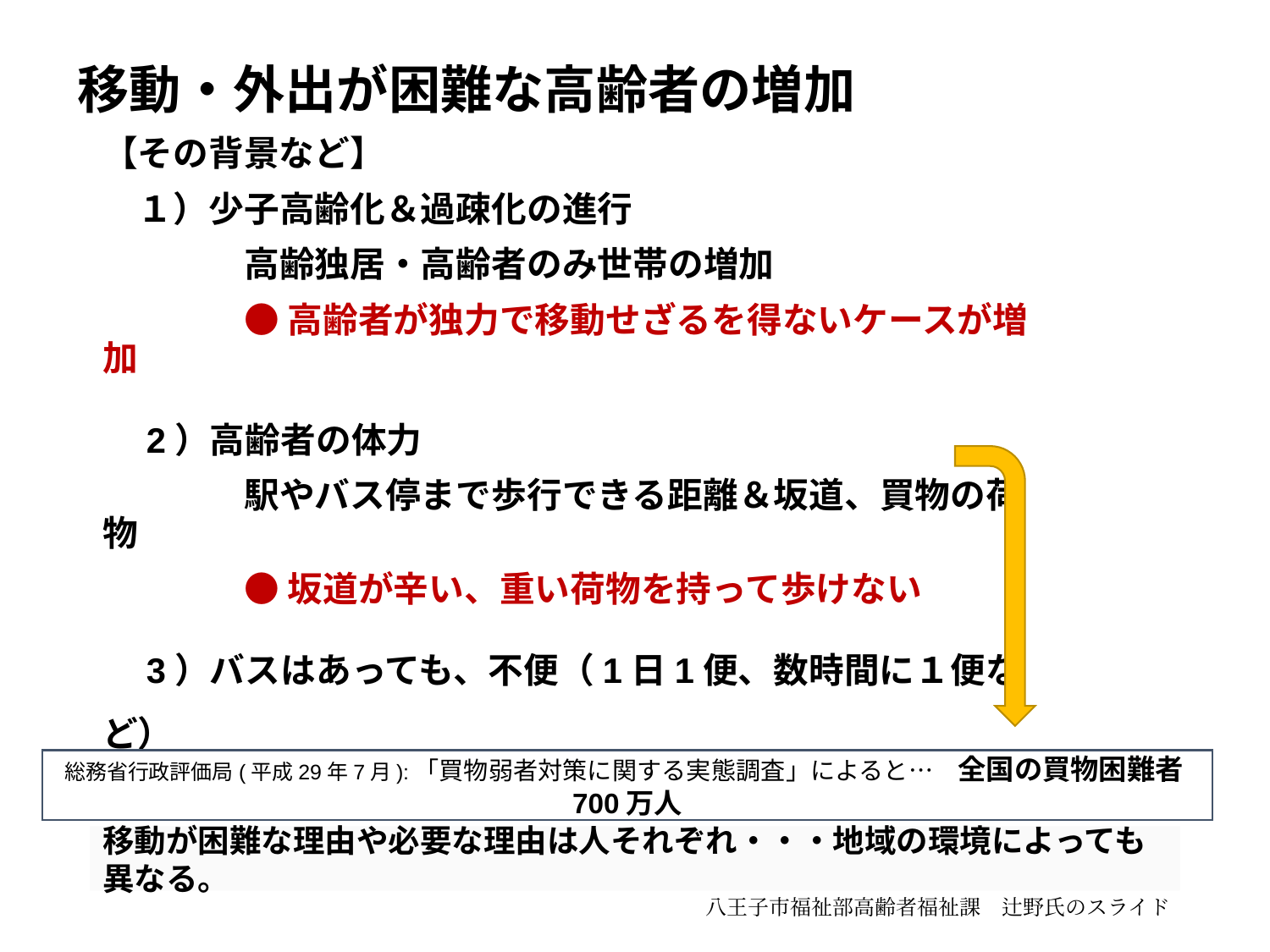

# 移動・外出が困難な高齢者の増加
【その背景など】
　１）少子高齢化＆過疎化の進行
　　　　高齢独居・高齢者のみ世帯の増加
　　　　● 高齢者が独力で移動せざるを得ないケースが増加
　2）高齢者の体力
　　　　駅やバス停まで歩行できる距離＆坂道、買物の荷物
　　　　● 坂道が辛い、重い荷物を持って歩けない
　3）バスはあっても、不便（1日1便、数時間に１便など）
　　　　➡ 買物等にタクシーを使える人は多くない
　４）高齢による運転免許の返納

総務省行政評価局(平成29年7月):「買物弱者対策に関する実態調査」によると…　全国の買物困難者700万人
移動が困難な理由や必要な理由は人それぞれ・・・地域の環境によっても異なる。
八王子市福祉部高齢者福祉課　辻野氏のスライド